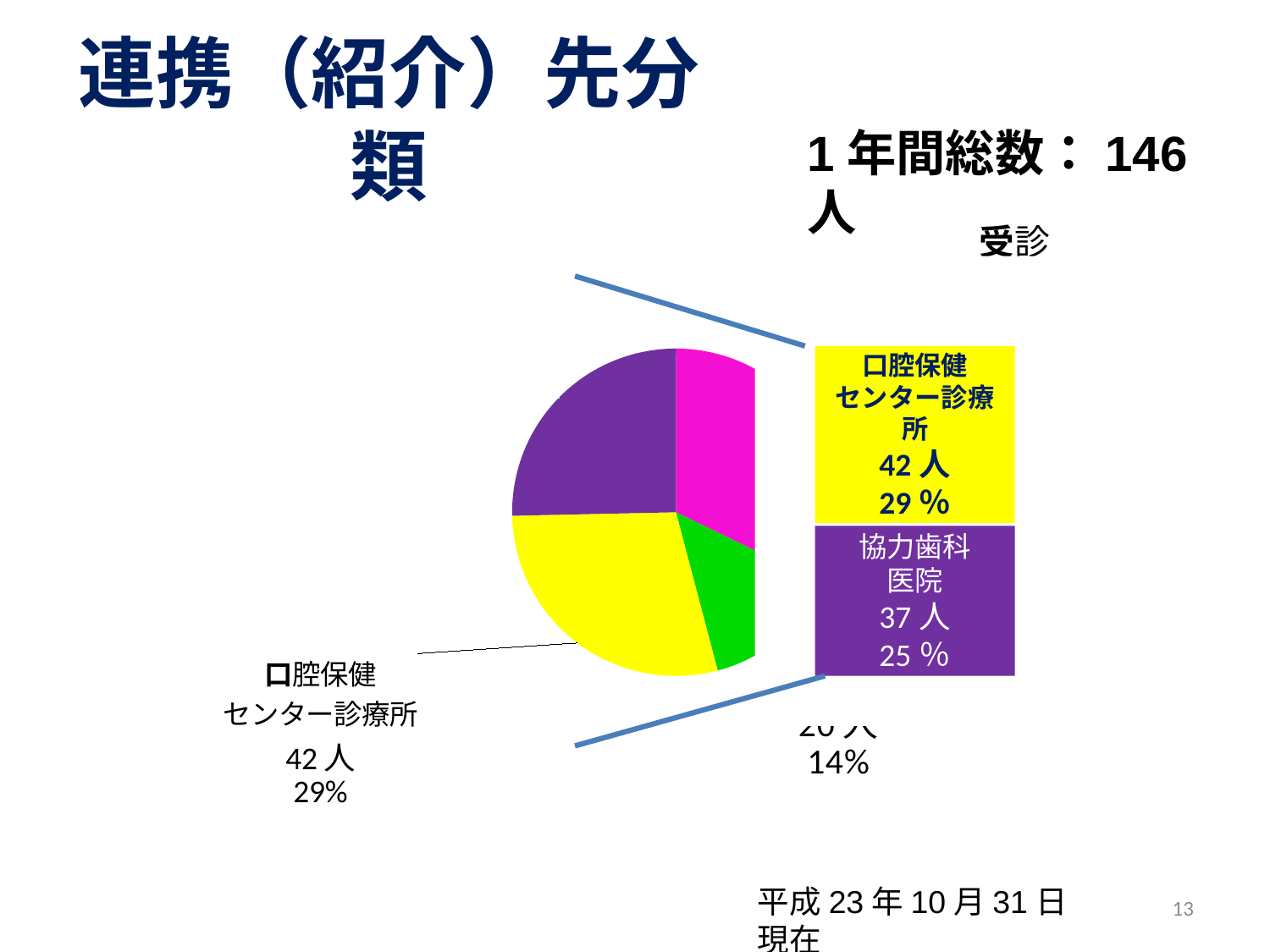

# 連携（紹介）先分類
1年間総数：146人

[unsupported chart]

口腔保健
センター診療所
42人
29％
協力歯科
医院
37人
25％
平成23年10月31日現在
13